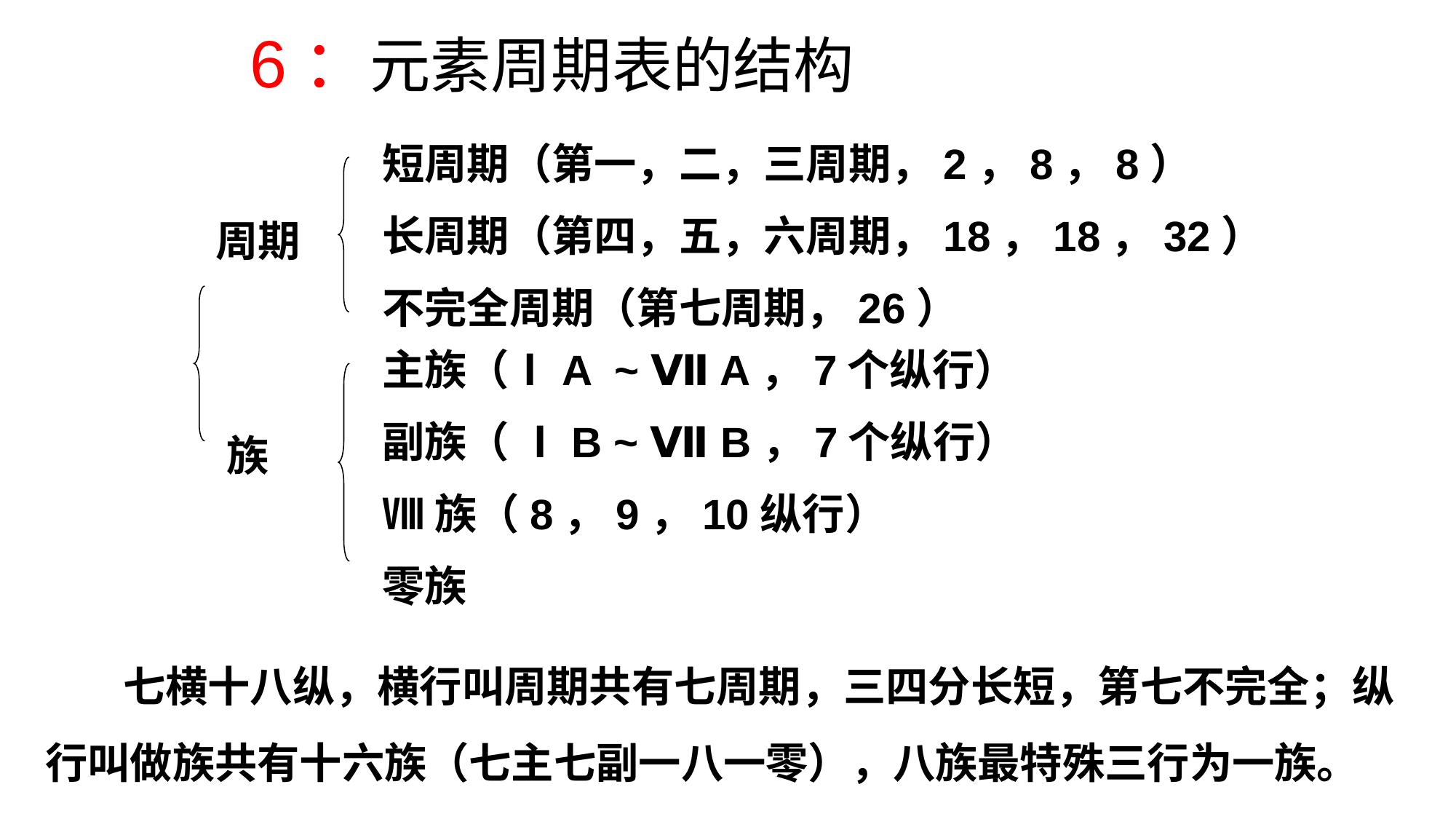

6：元素周期表的结构
短周期（第一，二，三周期，2，8，8）
长周期（第四，五，六周期，18，18，32）
不完全周期（第七周期，26）

周期

主族（ⅠA  ~ Ⅶ A，7个纵行）
副族（ ⅠB ~ Ⅶ B，7个纵行）
Ⅷ族（8，9，10纵行）
零族

族
       七横十八纵，横行叫周期共有七周期，三四分长短，第七不完全；纵行叫做族共有十六族（七主七副一八一零），八族最特殊三行为一族。